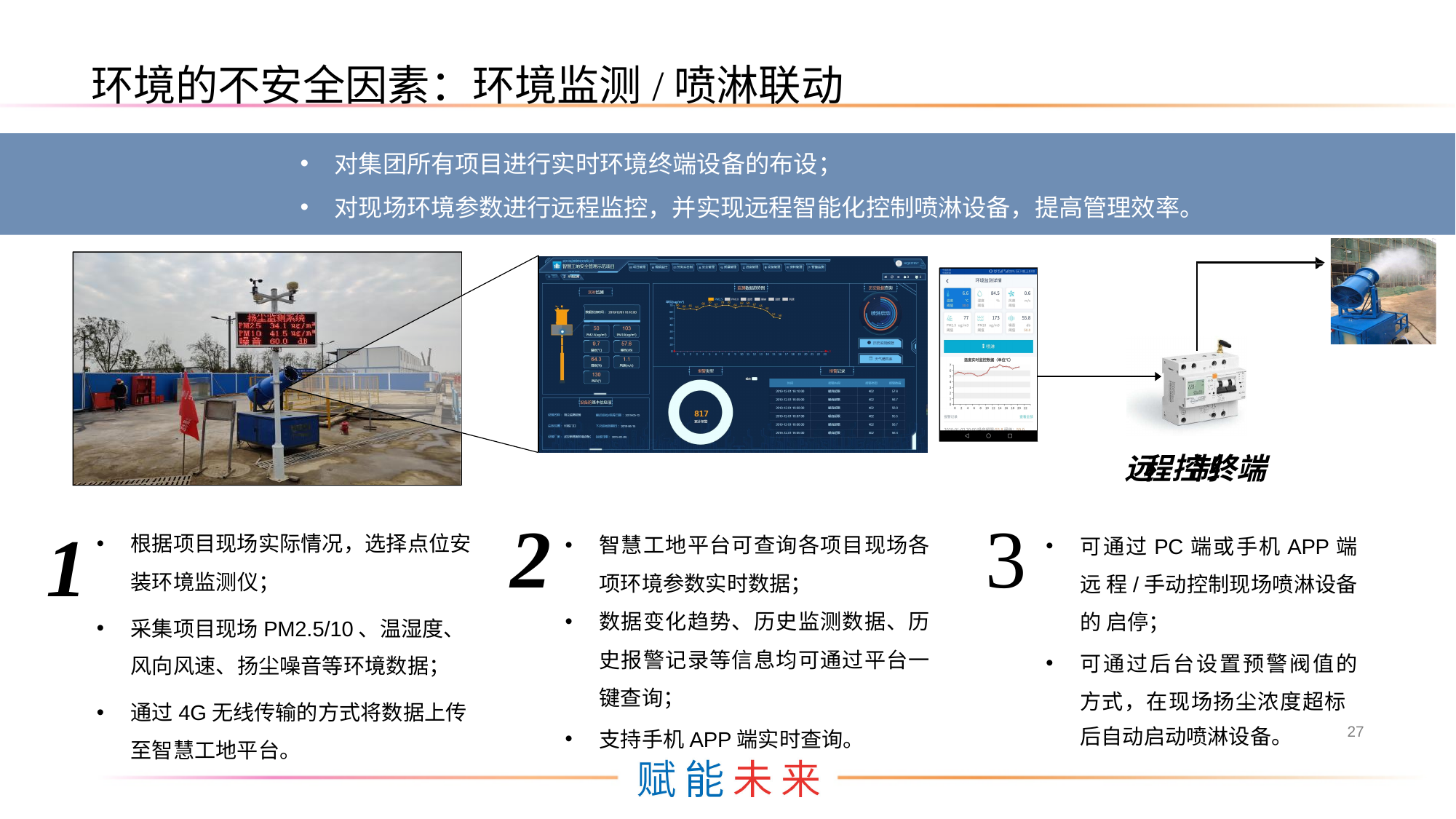

环境的不安全因素：环境监测/喷淋联动
对集团所有项目进行实时环境终端设备的布设；
对现场环境参数进行远程监控，并实现远程智能化控制喷淋设备，提高管理效率。

喷淋设备

远程控制终端

2
3
1
根据项目现场实际情况，选择点位安 装环境监测仪；
采集项目现场PM2.5/10、温湿度、 风向风速、扬尘噪音等环境数据；
通过4G无线传输的方式将数据上传 至智慧工地平台。
智慧工地平台可查询各项目现场各 项环境参数实时数据；
数据变化趋势、历史监测数据、历 史报警记录等信息均可通过平台一 键查询；
支持手机APP端实时查询。
可通过PC端或手机APP端远 程/手动控制现场喷淋设备的 启停；
可通过后台设置预警阀值的 方式，在现场扬尘浓度超标
27
后自动启动喷淋设备。